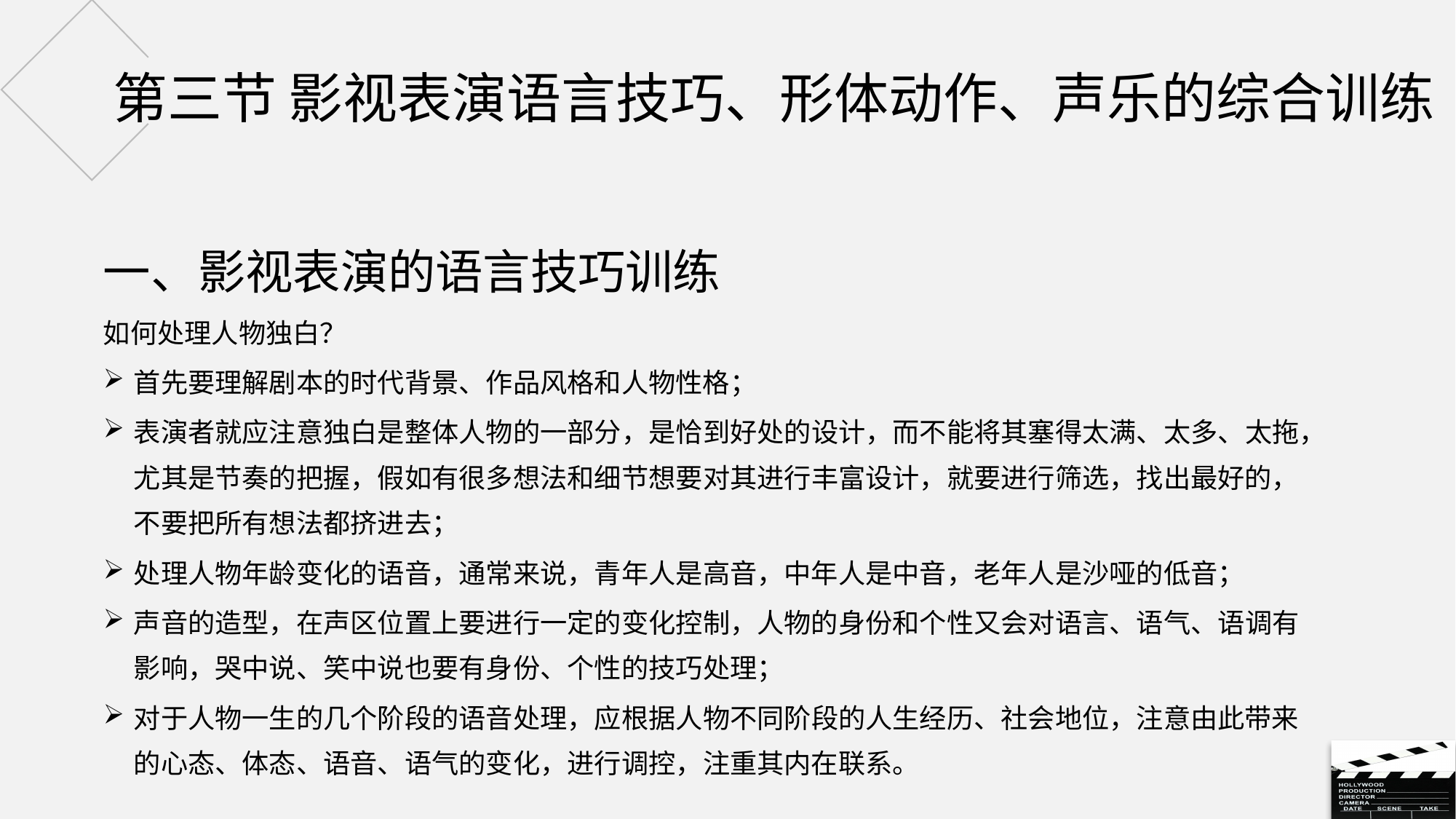

# 第三节 影视表演语言技巧、形体动作、声乐的综合训练
一、影视表演的语言技巧训练
如何处理人物独白？
首先要理解剧本的时代背景、作品风格和人物性格；
表演者就应注意独白是整体人物的一部分，是恰到好处的设计，而不能将其塞得太满、太多、太拖，尤其是节奏的把握，假如有很多想法和细节想要对其进行丰富设计，就要进行筛选，找出最好的，不要把所有想法都挤进去；
处理人物年龄变化的语音，通常来说，青年人是高音，中年人是中音，老年人是沙哑的低音；
声音的造型，在声区位置上要进行一定的变化控制，人物的身份和个性又会对语言、语气、语调有影响，哭中说、笑中说也要有身份、个性的技巧处理；
对于人物一生的几个阶段的语音处理，应根据人物不同阶段的人生经历、社会地位，注意由此带来的心态、体态、语音、语气的变化，进行调控，注重其内在联系。